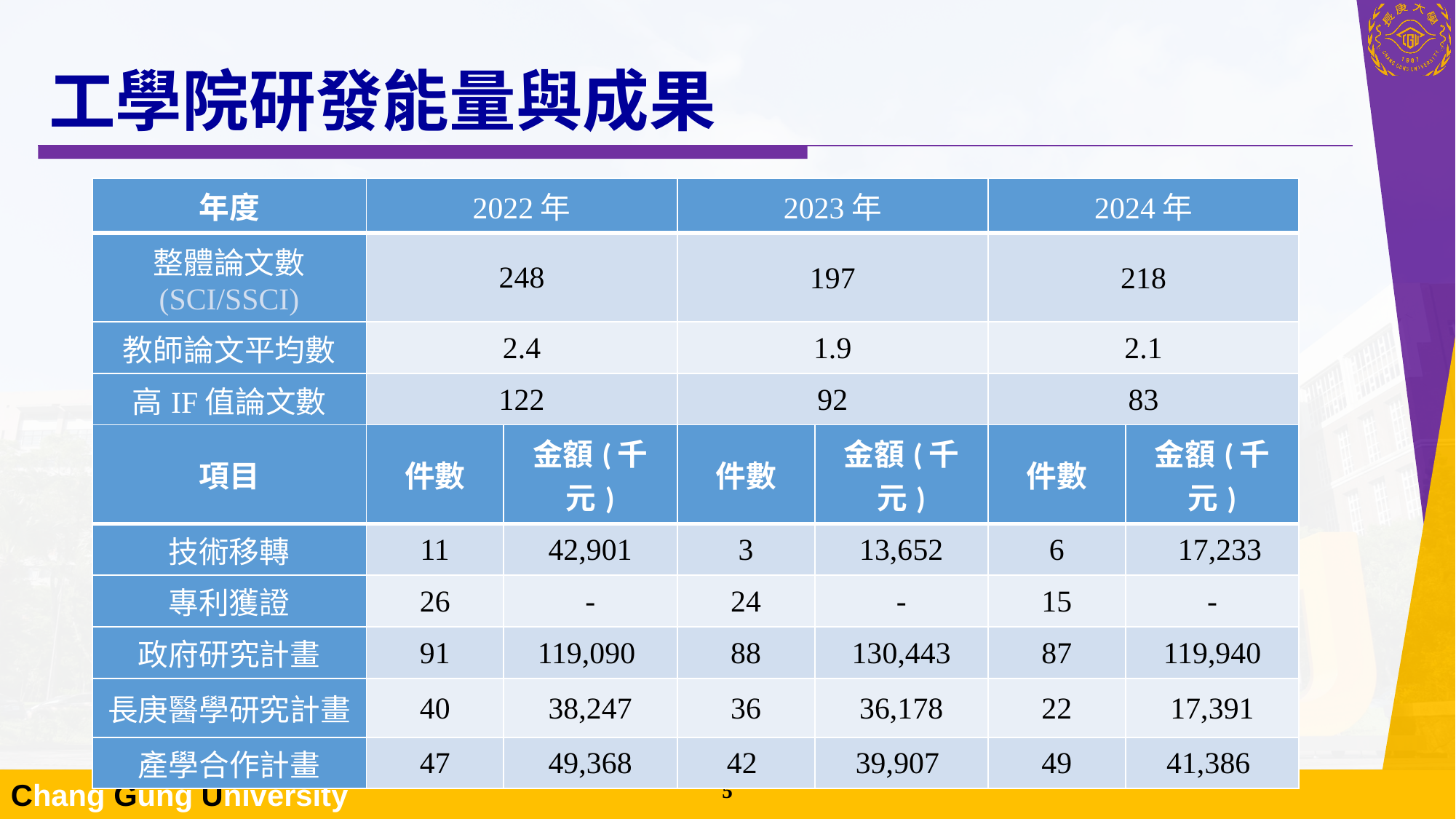

# 工學院研發能量與成果
| 年度 | 2022年 |  | 2023年 |  | 2024年 |  |
| --- | --- | --- | --- | --- | --- | --- |
| 整體論文數 (SCI/SSCI) | 248 |  | 197 |  | 218 |  |
| 教師論文平均數 | 2.4 |  | 1.9 |  | 2.1 |  |
| 高IF值論文數 | 122 |  | 92 |  | 83 |  |
| 項目 | 件數 | 金額(千元) | 件數 | 金額(千元) | 件數 | 金額(千元) |
| 技術移轉 | 11 | 42,901 | 3 | 13,652 | 6 | 17,233 |
| 專利獲證 | 26 | - | 24 | - | 15 | - |
| 政府研究計畫 | 91 | 119,090 | 88 | 130,443 | 87 | 119,940 |
| 長庚醫學研究計畫 | 40 | 38,247 | 36 | 36,178 | 22 | 17,391 |
| 產學合作計畫 | 47 | 49,368 | 42 | 39,907 | 49 | 41,386 |
5